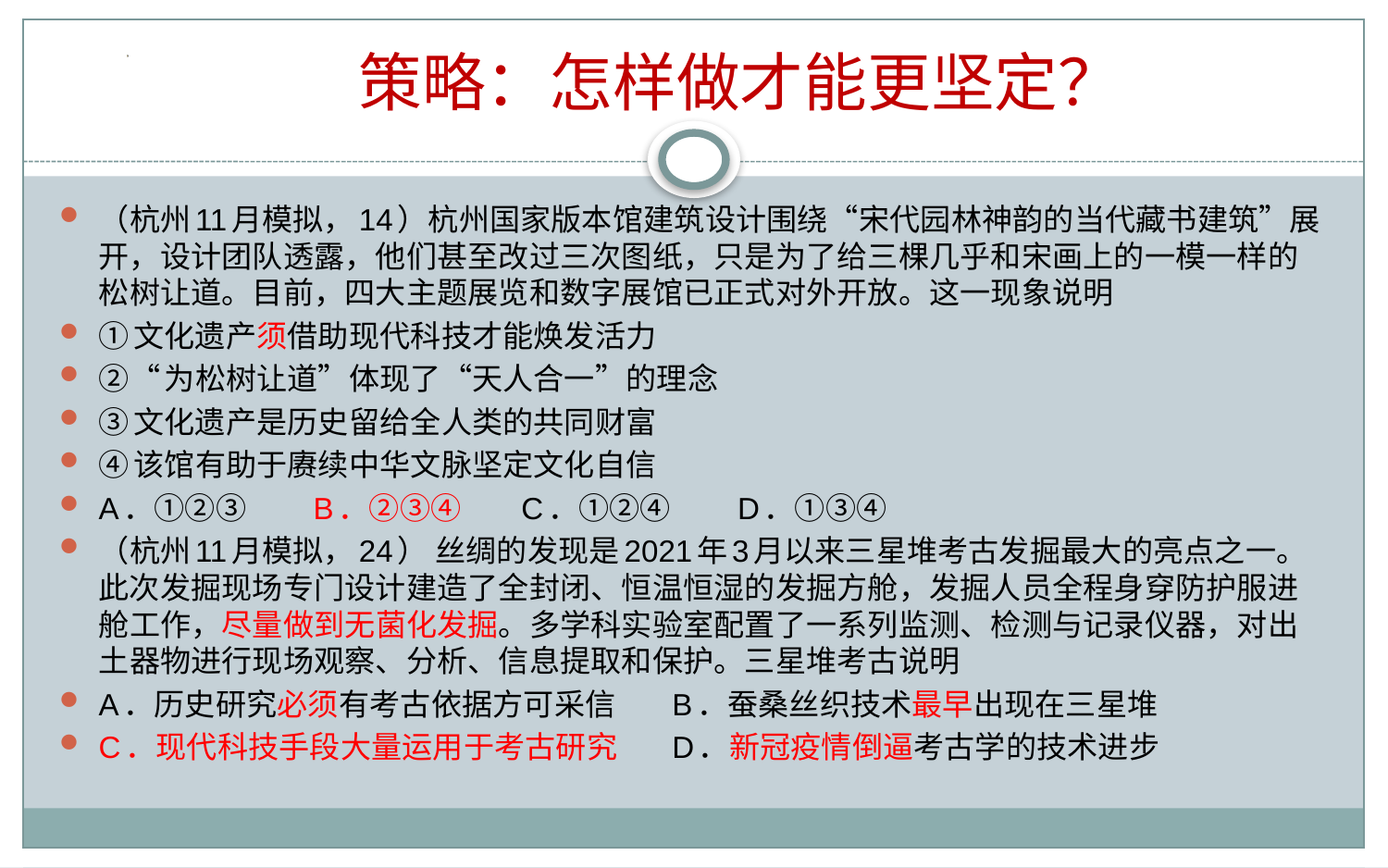

策略：怎样做才能更坚定？
（杭州11月模拟，14）杭州国家版本馆建筑设计围绕“宋代园林神韵的当代藏书建筑”展开，设计团队透露，他们甚至改过三次图纸，只是为了给三棵几乎和宋画上的一模一样的松树让道。目前，四大主题展览和数字展馆已正式对外开放。这一现象说明
①文化遗产须借助现代科技才能焕发活力
②“为松树让道”体现了“天人合一”的理念
③文化遗产是历史留给全人类的共同财富
④该馆有助于赓续中华文脉坚定文化自信
A．①②③         B．②③④        C．①②④         D．①③④
（杭州11月模拟，24） 丝绸的发现是2021年3月以来三星堆考古发掘最大的亮点之一。此次发掘现场专门设计建造了全封闭、恒温恒湿的发掘方舱，发掘人员全程身穿防护服进舱工作，尽量做到无菌化发掘。多学科实验室配置了一系列监测、检测与记录仪器，对出土器物进行现场观察、分析、信息提取和保护。三星堆考古说明
A．历史研究必须有考古依据方可采信	B．蚕桑丝织技术最早出现在三星堆
C．现代科技手段大量运用于考古研究	D．新冠疫情倒逼考古学的技术进步